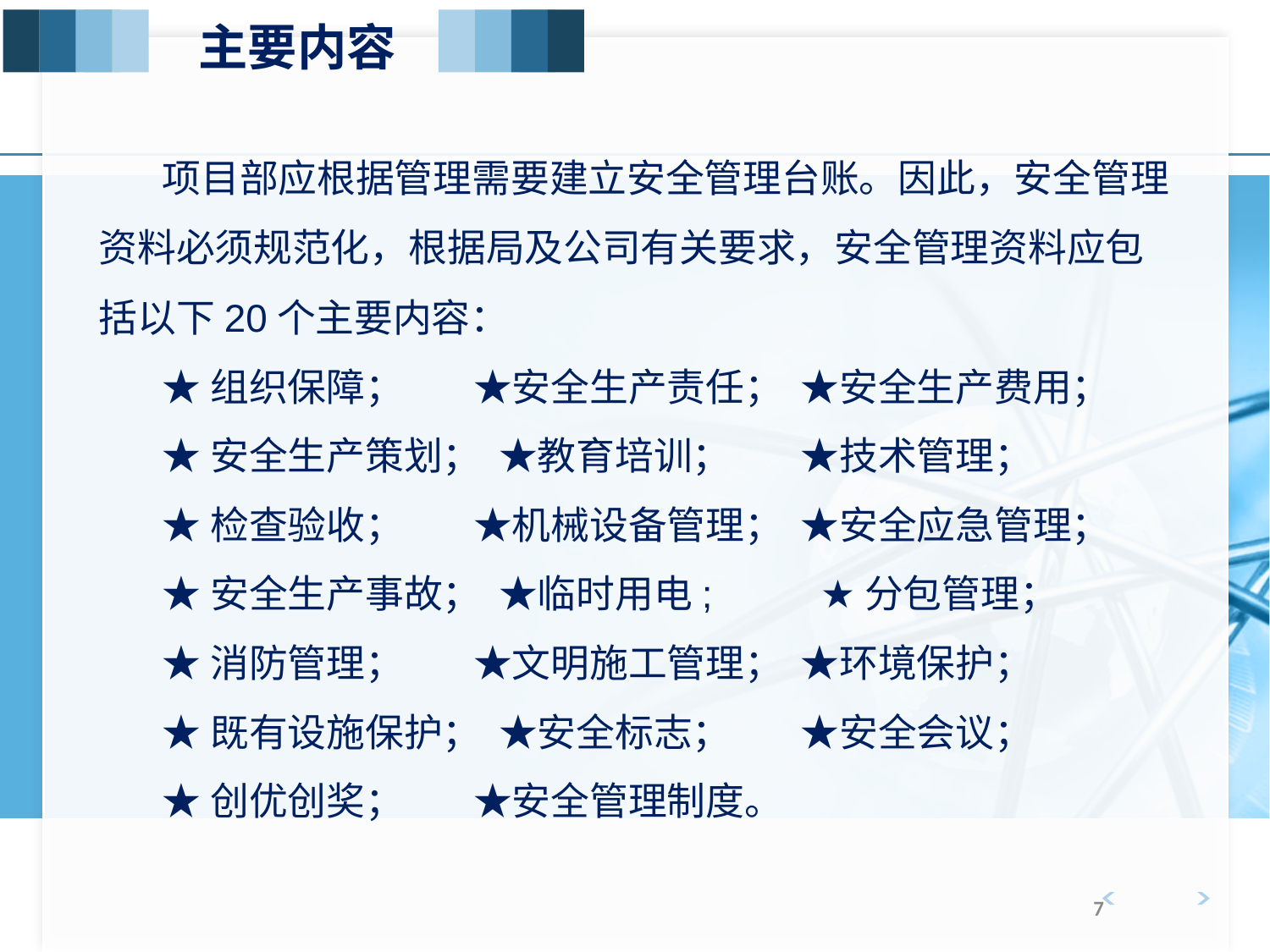

主要内容

项目部应根据管理需要建立安全管理台账。因此，安全管理资料必须规范化，根据局及公司有关要求，安全管理资料应包括以下20个主要内容：
★组织保障；        ★安全生产责任；  ★安全生产费用；
★安全生产策划；  ★教育培训；        ★技术管理；
★检查验收；        ★机械设备管理；  ★安全应急管理；
★安全生产事故；  ★临时用电;          ★分包管理；
★消防管理；        ★文明施工管理；  ★环境保护；
★既有设施保护；  ★安全标志；        ★安全会议；
★创优创奖；        ★安全管理制度。
7